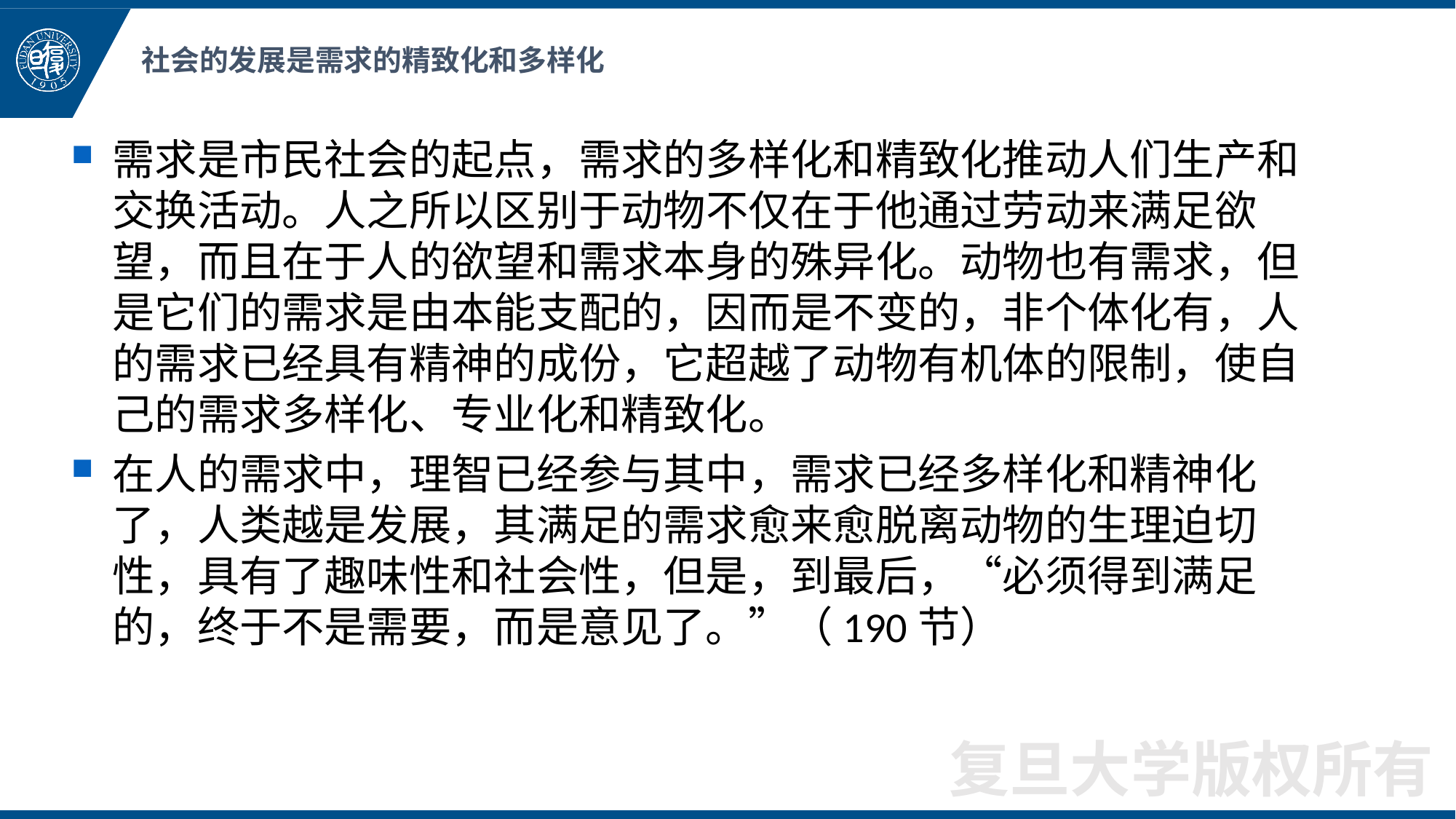

# 社会的发展是需求的精致化和多样化
需求是市民社会的起点，需求的多样化和精致化推动人们生产和交换活动。人之所以区别于动物不仅在于他通过劳动来满足欲望，而且在于人的欲望和需求本身的殊异化。动物也有需求，但是它们的需求是由本能支配的，因而是不变的，非个体化有，人的需求已经具有精神的成份，它超越了动物有机体的限制，使自己的需求多样化、专业化和精致化。
在人的需求中，理智已经参与其中，需求已经多样化和精神化了，人类越是发展，其满足的需求愈来愈脱离动物的生理迫切性，具有了趣味性和社会性，但是，到最后，“必须得到满足的，终于不是需要，而是意见了。”（190节）